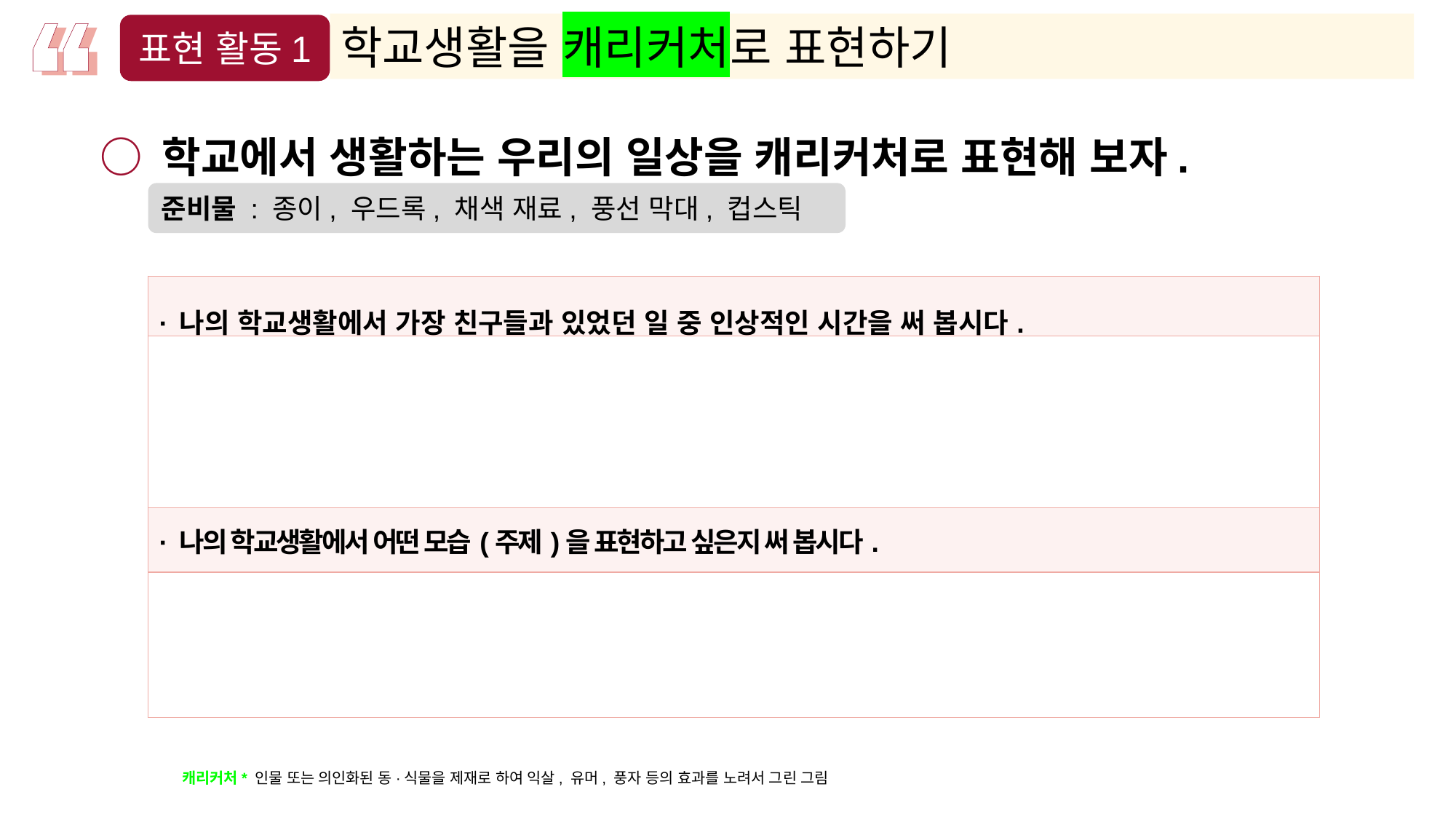

“
“
학교생활을 캐리커처로 표현하기
표현 활동1
○ 학교에서 생활하는 우리의 일상을 캐리커처로 표현해 보자.
준비물 : 종이, 우드록, 채색 재료, 풍선 막대, 컵스틱
| · 나의 학교생활에서 가장 친구들과 있었던 일 중 인상적인 시간을 써 봅시다. |
| --- |
|  |
| · 나의 학교생활에서 어떤 모습(주제)을 표현하고 싶은지 써 봅시다. |
|  |
캐리커처* 인물 또는 의인화된 동·식물을 제재로 하여 익살, 유머, 풍자 등의 효과를 노려서 그린 그림